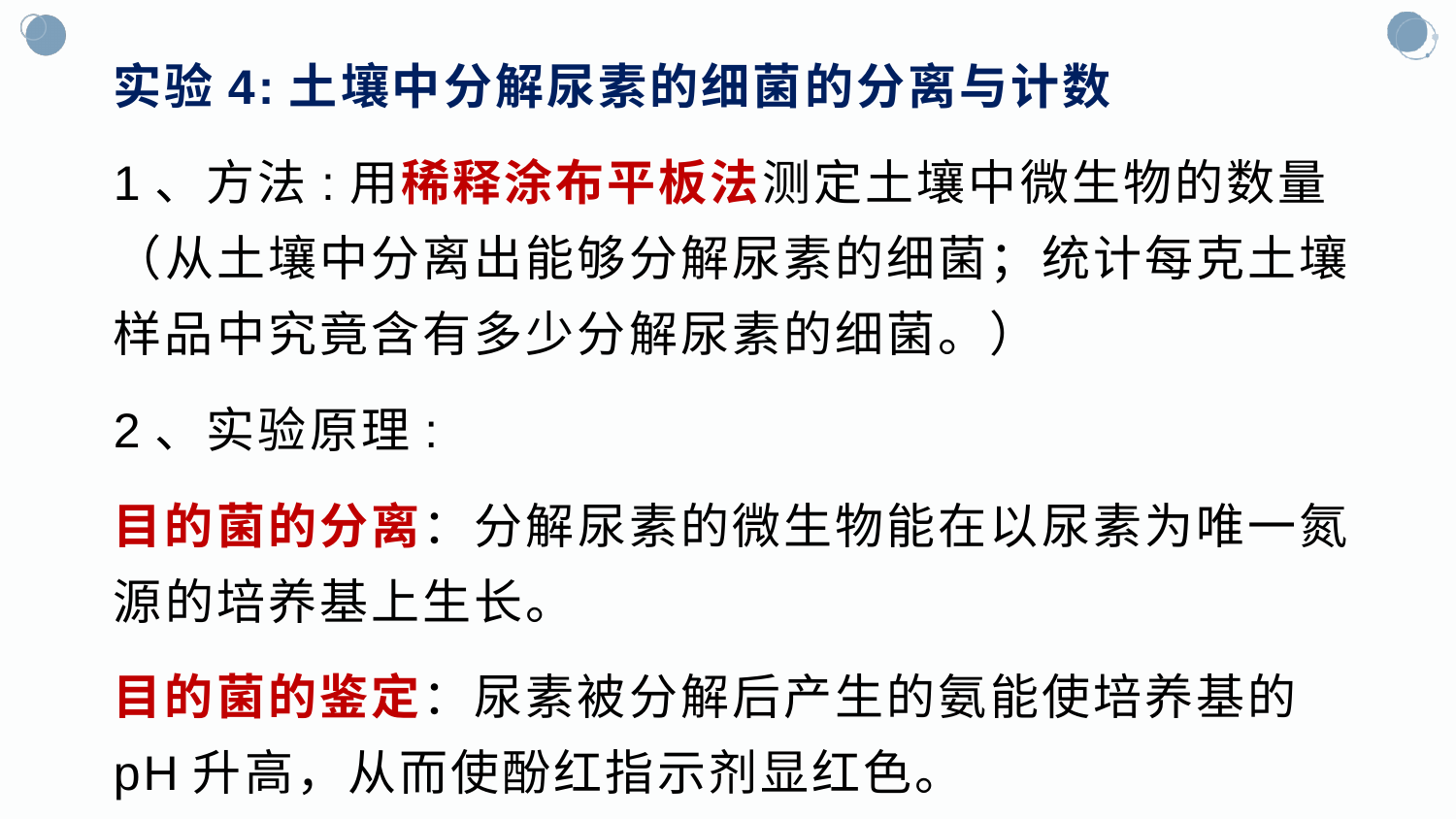

实验4:土壤中分解尿素的细菌的分离与计数
1、方法:用稀释涂布平板法测定土壤中微生物的数量（从土壤中分离出能够分解尿素的细菌；统计每克土壤样品中究竟含有多少分解尿素的细菌。）
2、实验原理:
目的菌的分离：分解尿素的微生物能在以尿素为唯一氮源的培养基上生长。
目的菌的鉴定：尿素被分解后产生的氨能使培养基的pH升高，从而使酚红指示剂显红色。